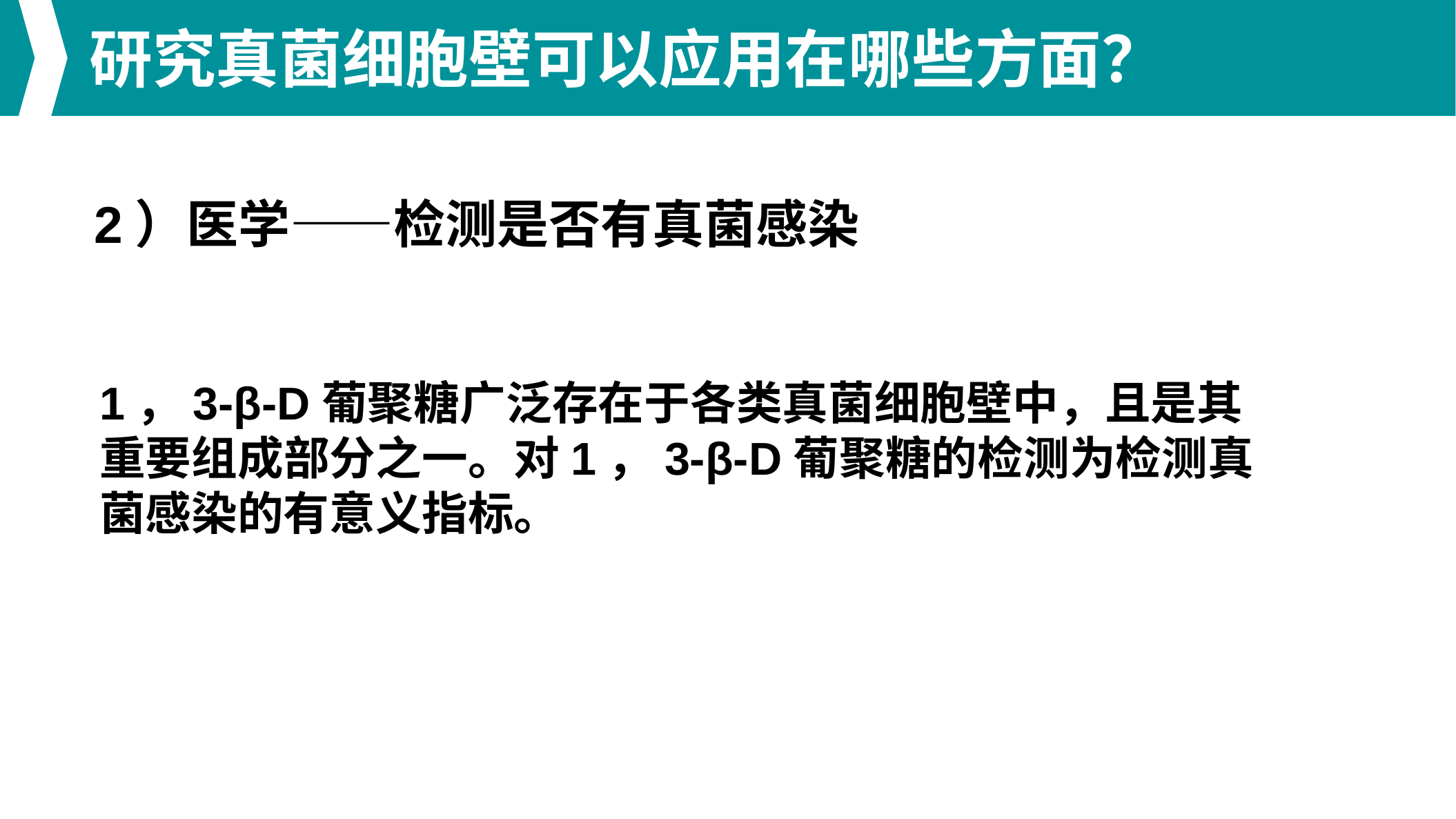

研究真菌细胞壁可以应用在哪些方面？
2）医学——检测是否有真菌感染
1，3-β-D葡聚糖广泛存在于各类真菌细胞壁中，且是其重要组成部分之一。对1，3-β-D葡聚糖的检测为检测真菌感染的有意义指标。